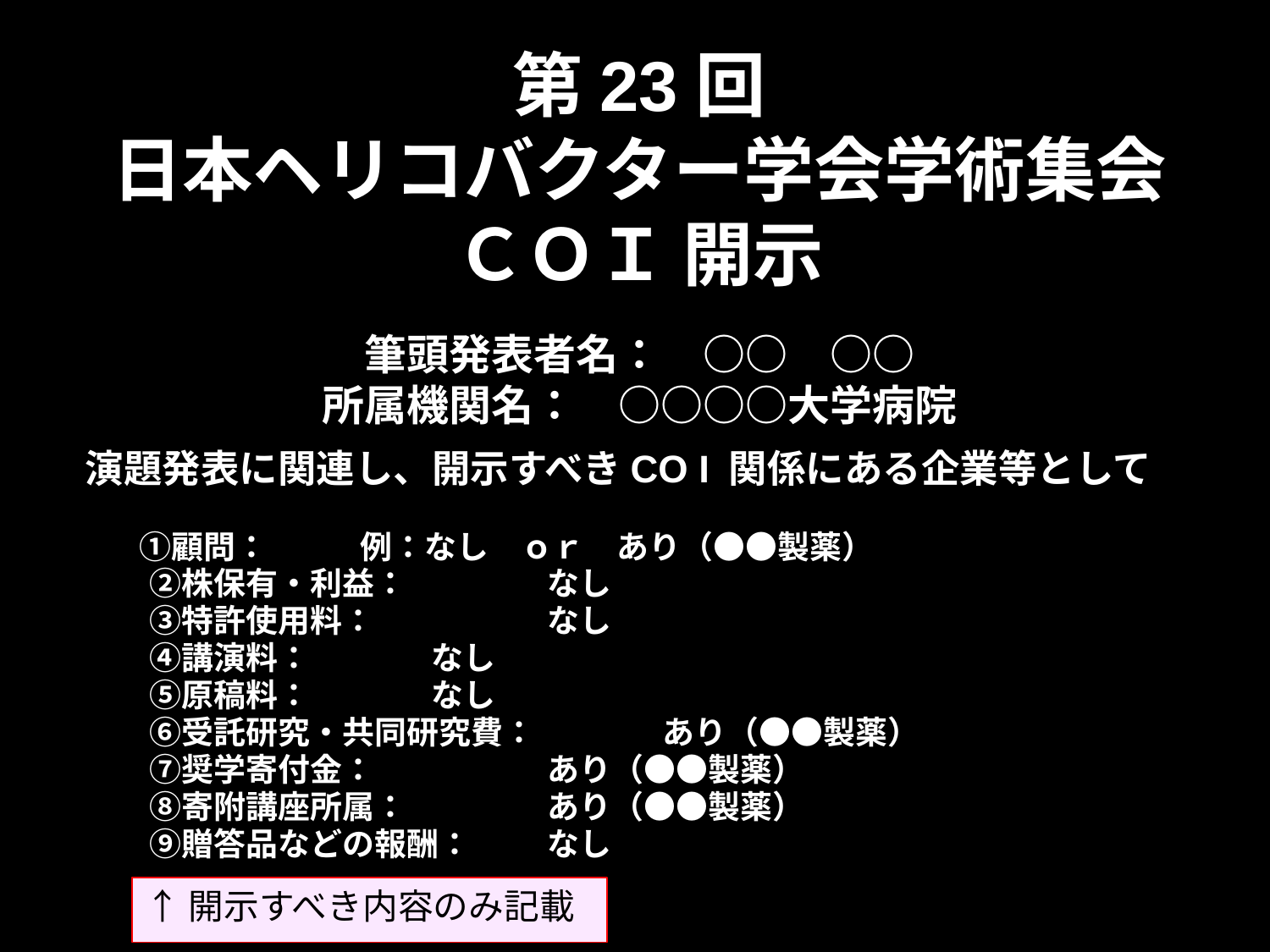

第23回
日本ヘリコバクター学会学術集会
ＣＯＩ 開示
　
筆頭発表者名：　○○　○○
所属機関名：　○○○○大学病院
演題発表に関連し、開示すべきCO I 関係にある企業等として

  　①顧問：			例：なし　ｏｒ　あり（●●製薬）
　　②株保有・利益：		　　 なし
　　③特許使用料：		　　 なし
　　④講演料：			　　 なし
　　⑤原稿料：			　　 なし
　　⑥受託研究・共同研究費：	　　 あり（●●製薬）
　　⑦奨学寄付金：		　　 あり（●●製薬）
　　⑧寄附講座所属：		　　 あり（●●製薬）
　　⑨贈答品などの報酬：		　　 なし

↑開示すべき内容のみ記載